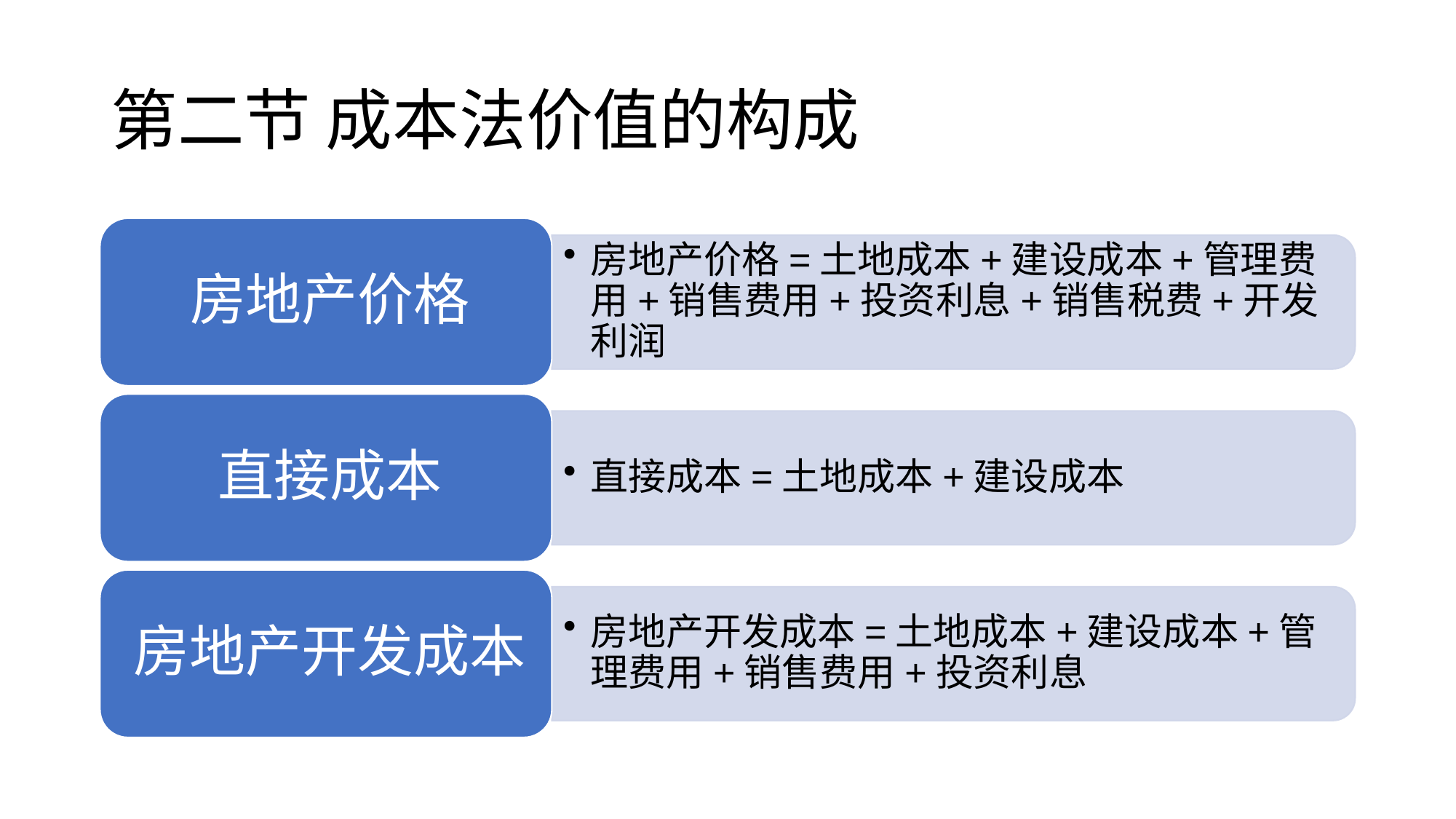

# 第二节 成本法价值的构成
房地产价格=土地成本+建设成本+管理费用+销售费用+投资利息+销售税费+开发利润
房地产价格
直接成本=土地成本+建设成本
直接成本
房地产开发成本=土地成本+建设成本+管理费用+销售费用+投资利息
房地产开发成本